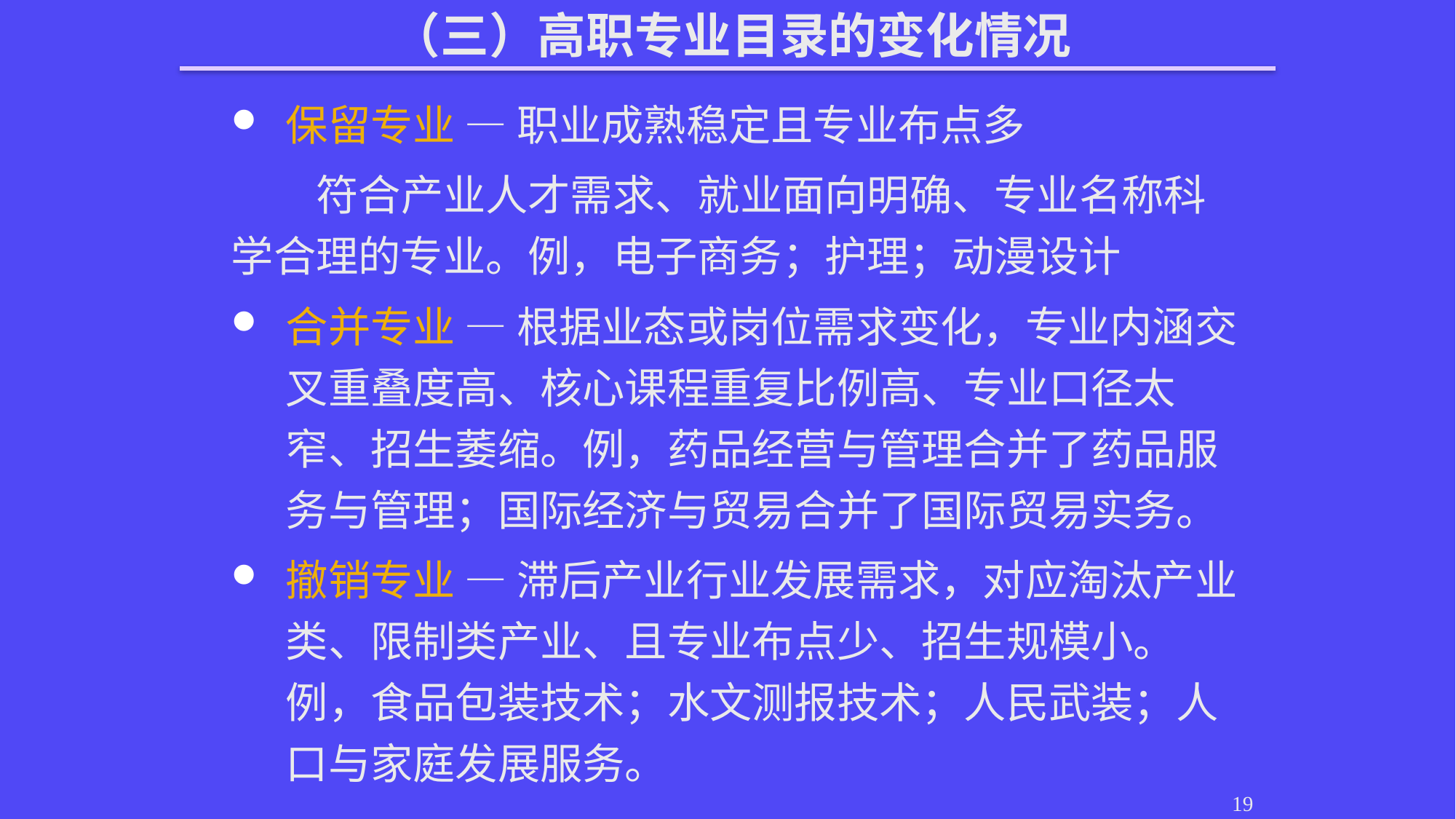

（三）高职专业目录的变化情况
保留专业 — 职业成熟稳定且专业布点多
符合产业人才需求、就业面向明确、专业名称科学合理的专业。例，电子商务；护理；动漫设计
合并专业 — 根据业态或岗位需求变化，专业内涵交叉重叠度高、核心课程重复比例高、专业口径太窄、招生萎缩。例，药品经营与管理合并了药品服务与管理；国际经济与贸易合并了国际贸易实务。
撤销专业 — 滞后产业行业发展需求，对应淘汰产业类、限制类产业、且专业布点少、招生规模小。例，食品包装技术；水文测报技术；人民武装；人口与家庭发展服务。
19